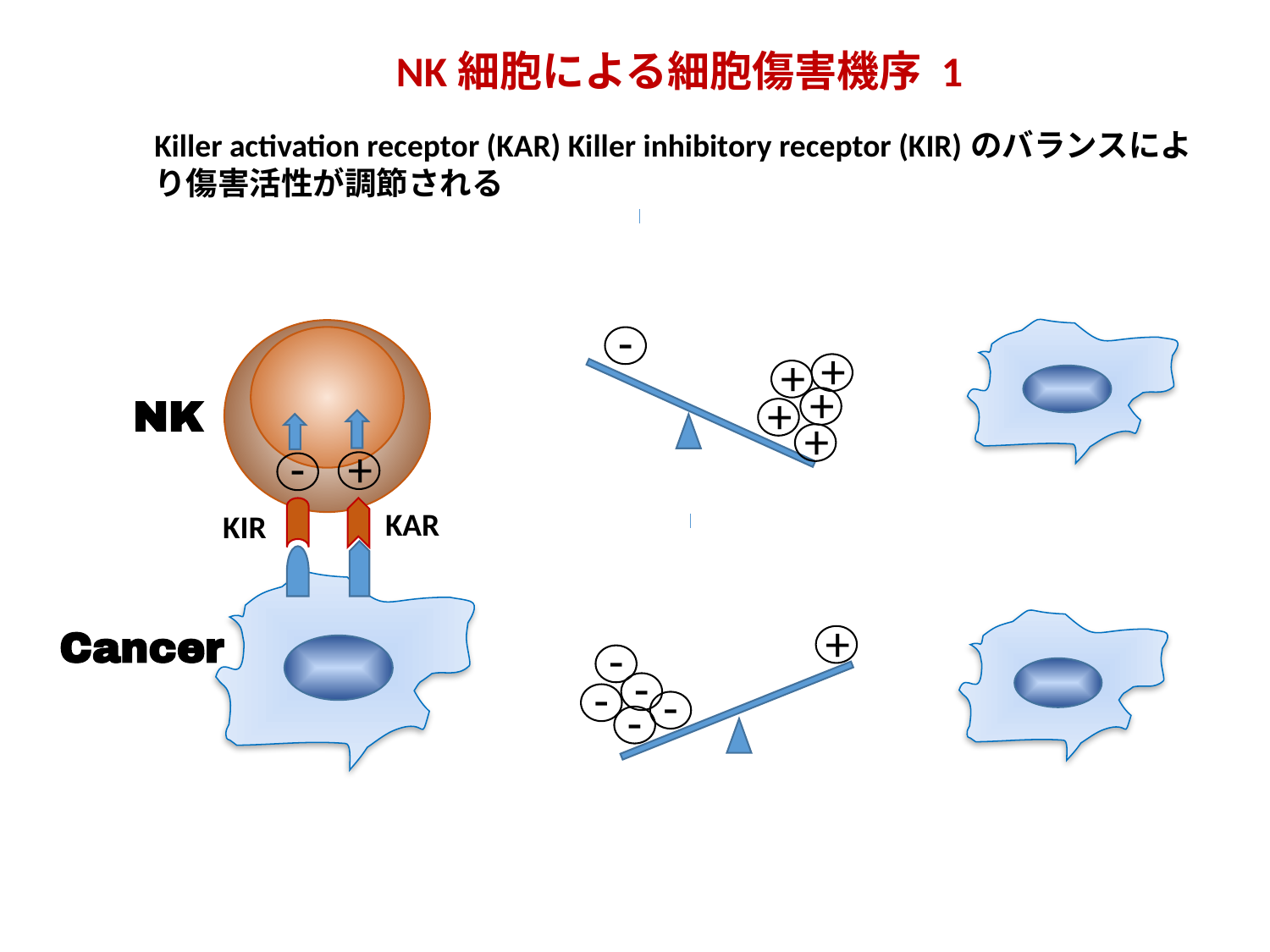

NK細胞による細胞傷害機序 1
Killer activation receptor (KAR) Killer inhibitory receptor (KIR)のバランスにより傷害活性が調節される
-

+

+

+

+

+

NK

-

+

KAR
KIR

+

-

-

-

-

-

Cancer